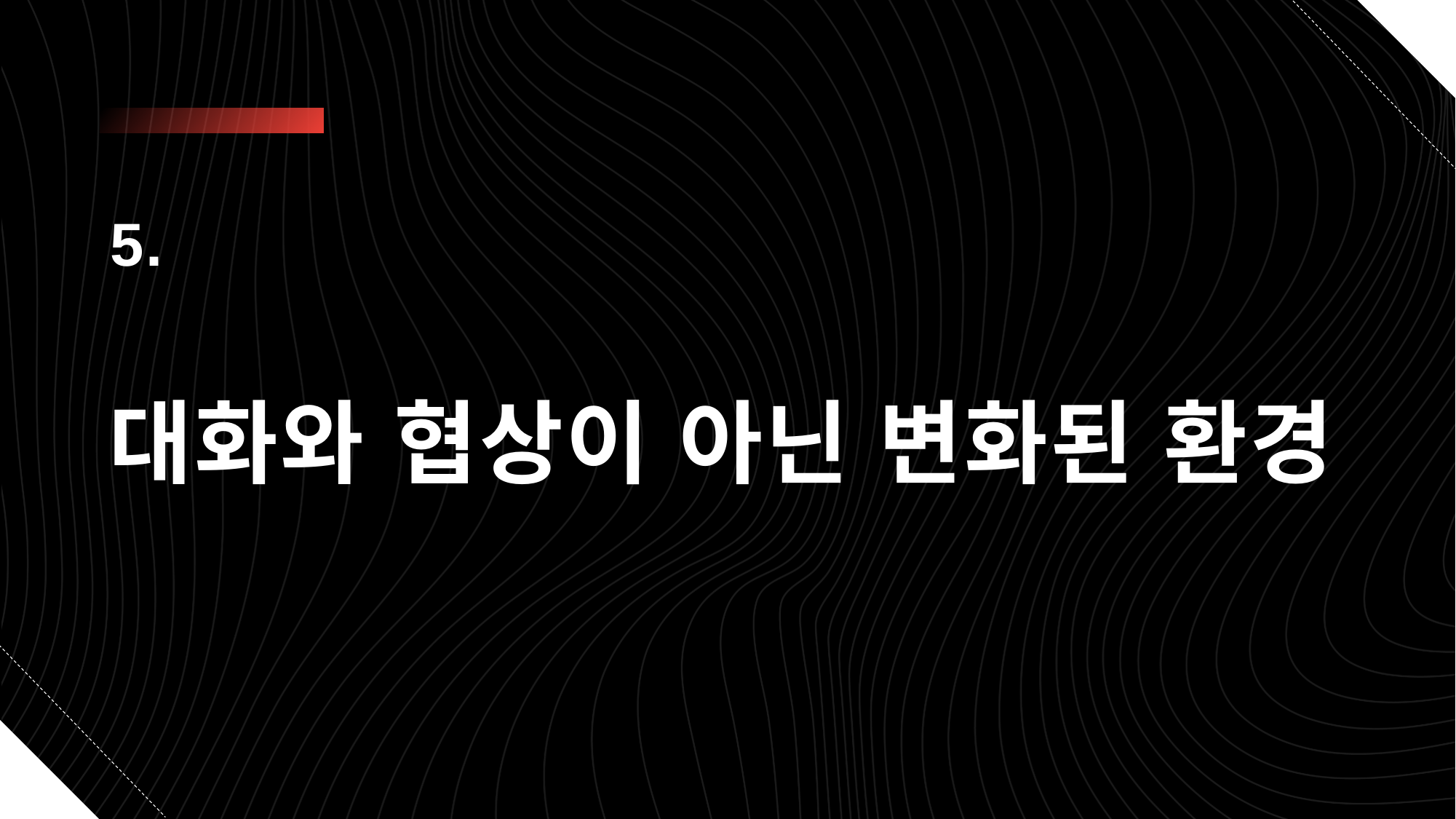

# 5.
대화와 협상이 아닌 변화된 환경